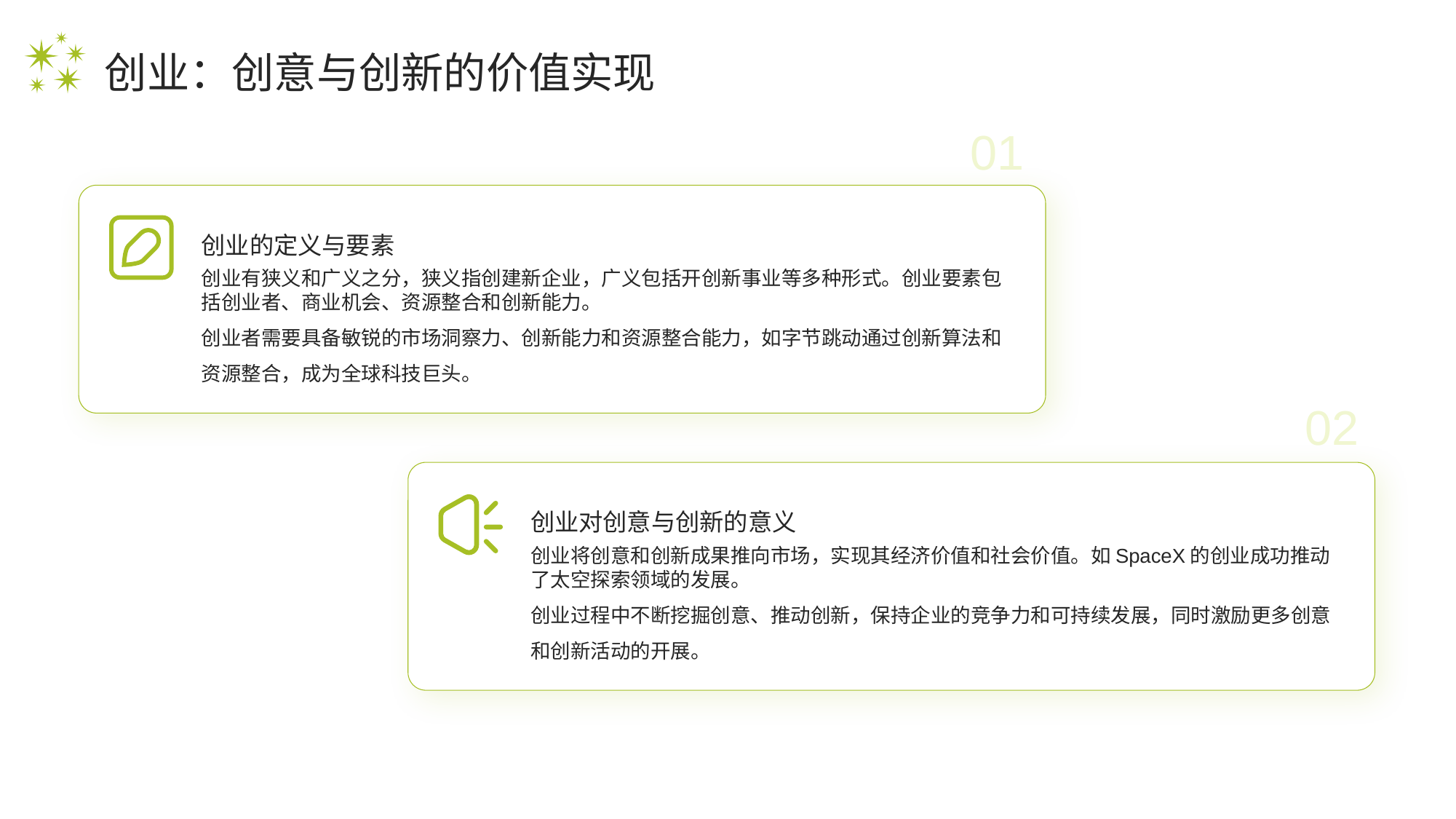

创业：创意与创新的价值实现

01

创业的定义与要素
创业有狭义和广义之分，狭义指创建新企业，广义包括开创新事业等多种形式。创业要素包括创业者、商业机会、资源整合和创新能力。
创业者需要具备敏锐的市场洞察力、创新能力和资源整合能力，如字节跳动通过创新算法和资源整合，成为全球科技巨头。
02

创业对创意与创新的意义

创业将创意和创新成果推向市场，实现其经济价值和社会价值。如SpaceX的创业成功推动了太空探索领域的发展。
创业过程中不断挖掘创意、推动创新，保持企业的竞争力和可持续发展，同时激励更多创意和创新活动的开展。